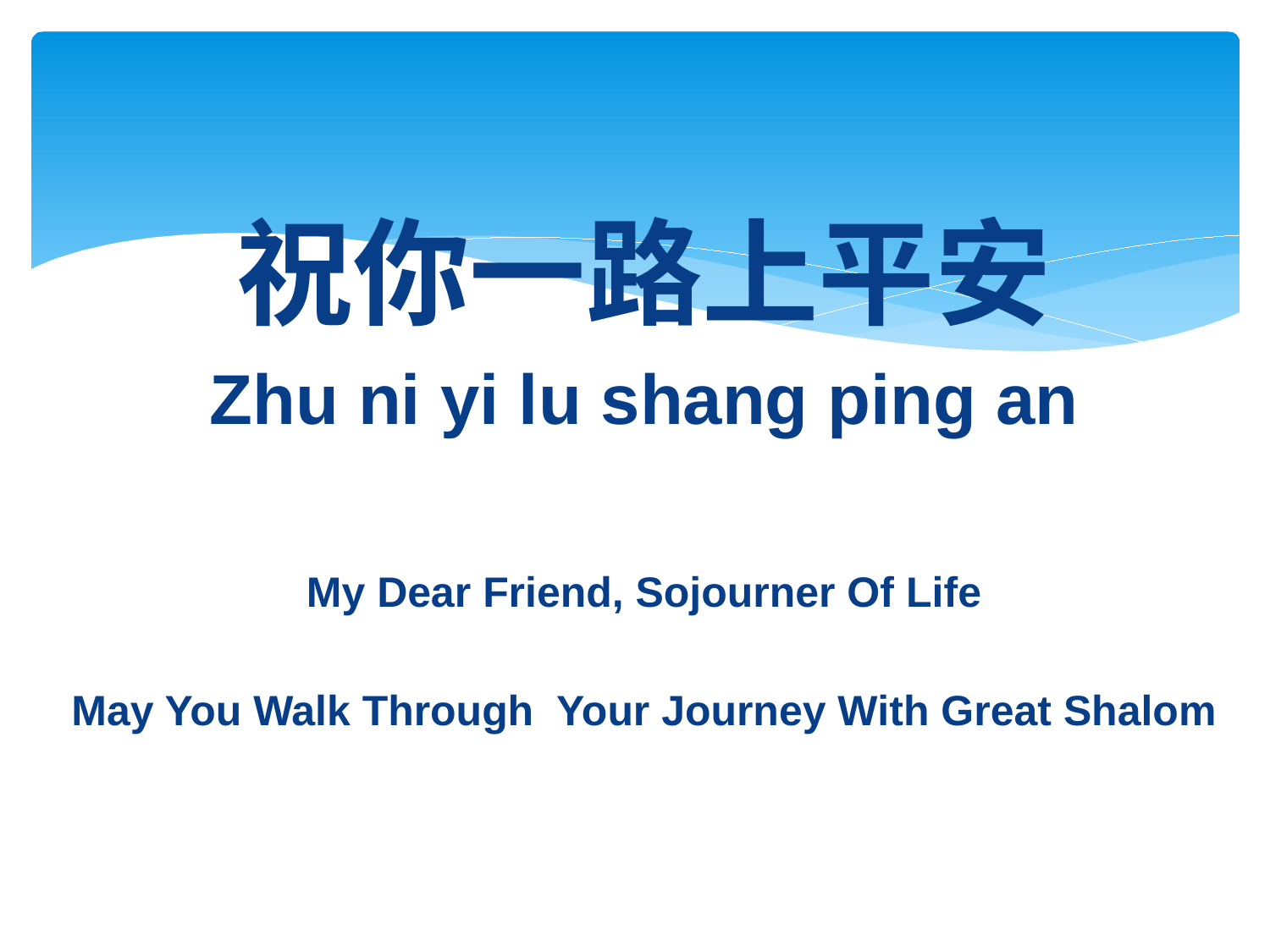

祝你一路上平安
Zhu ni yi lu shang ping an

My Dear Friend, Sojourner Of Life

May You Walk Through  Your Journey With Great Shalom